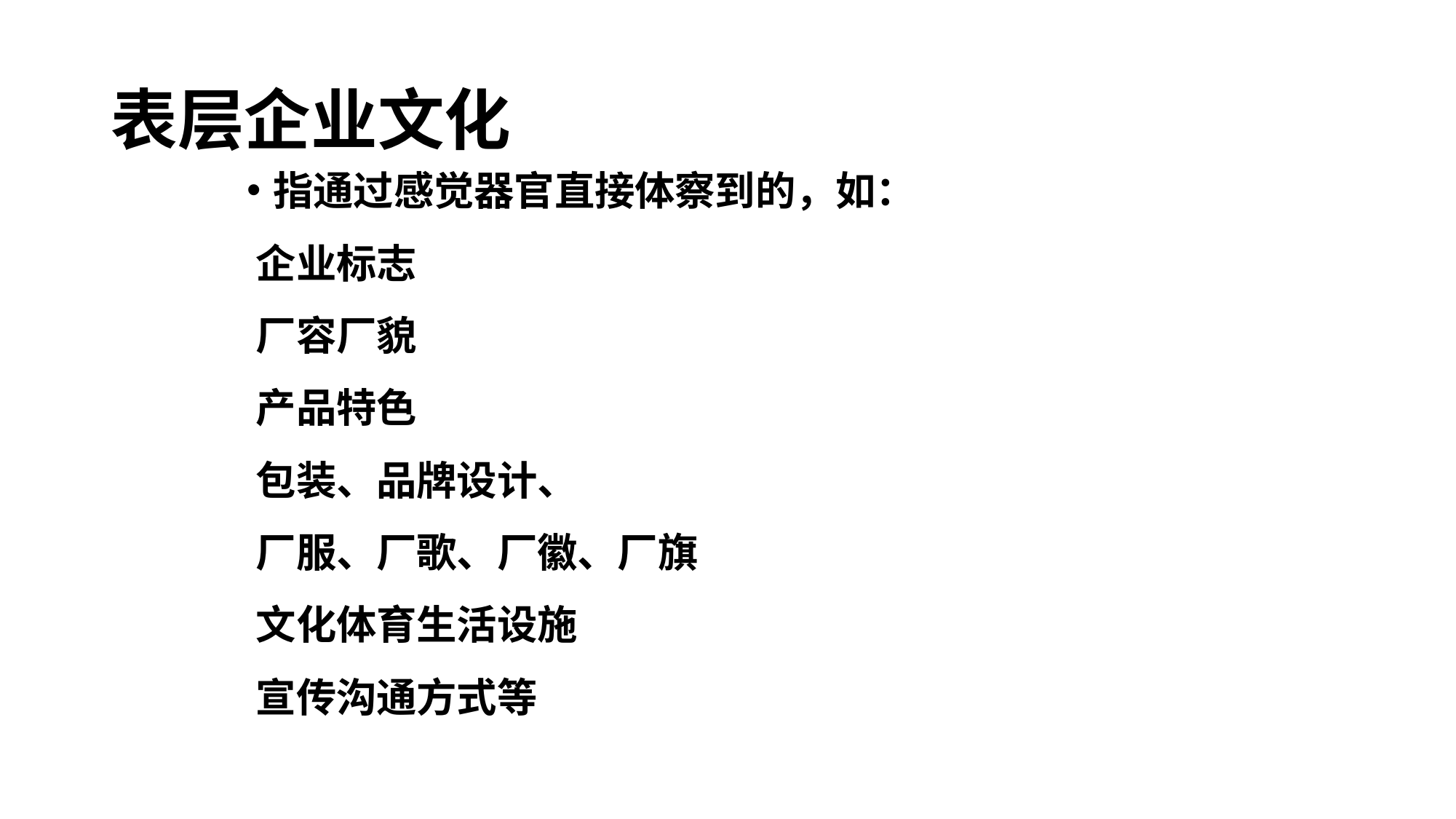

表层企业文化
指通过感觉器官直接体察到的，如：
企业标志
厂容厂貌
产品特色
包装、品牌设计、
厂服、厂歌、厂徽、厂旗
文化体育生活设施
宣传沟通方式等